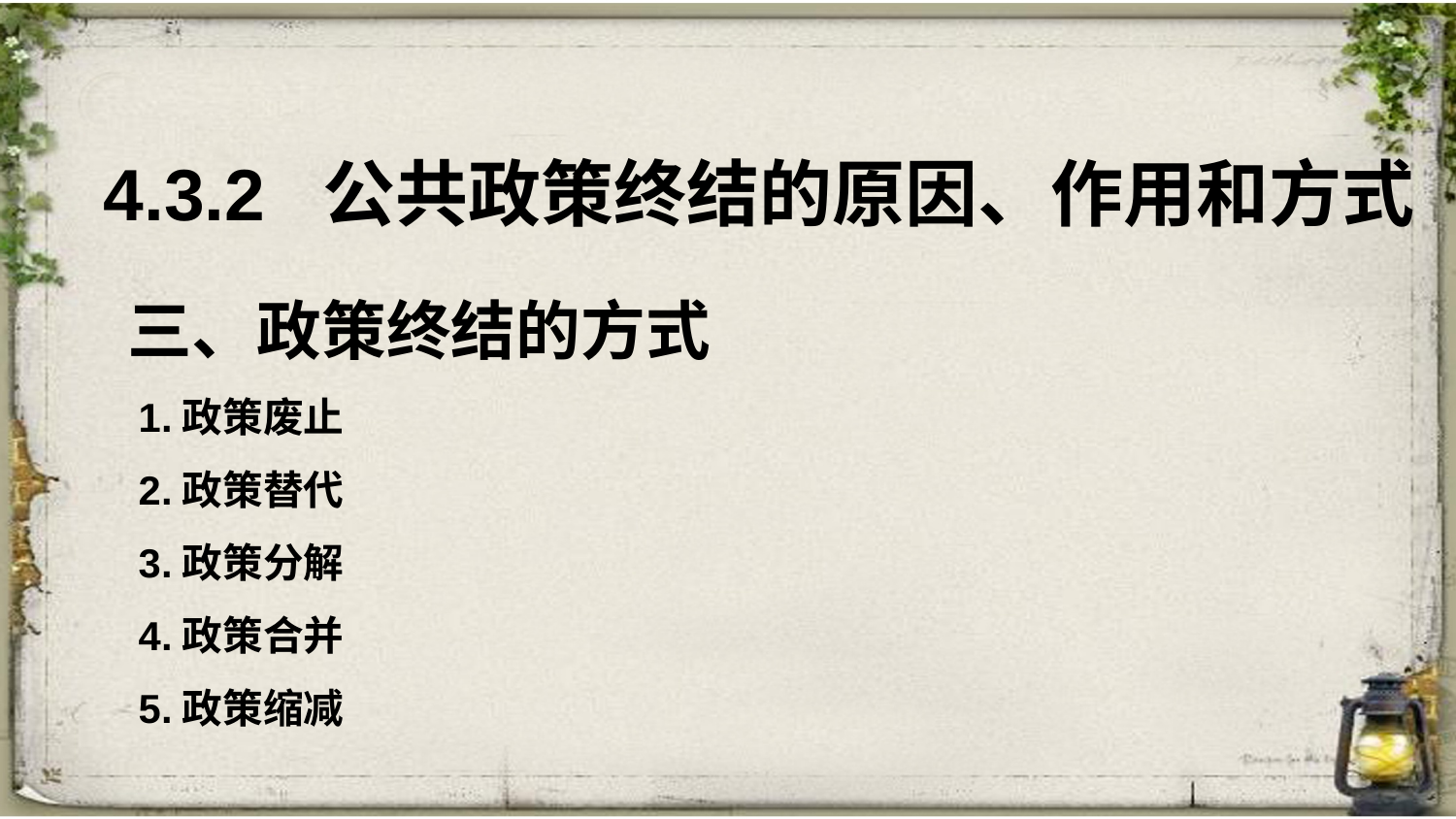

4.3.2  公共政策终结的原因、作用和方式
三、政策终结的方式
 1.政策废止
 2.政策替代
 3.政策分解
 4.政策合并
 5.政策缩减